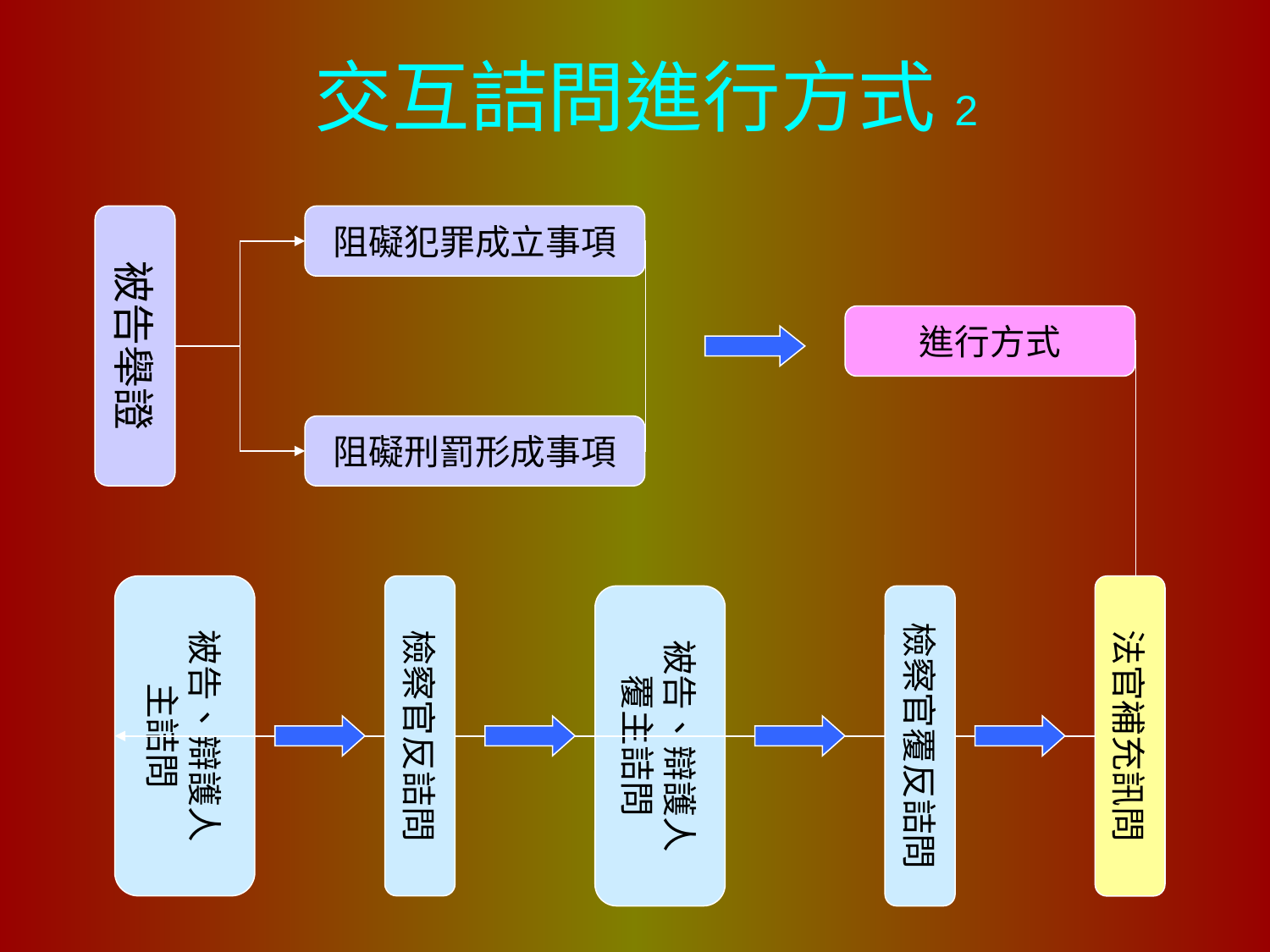

交互詰問進行方式2
被告舉證
阻礙犯罪成立事項
進行方式

阻礙刑罰形成事項
被告、辯護人
主詰問
檢察官反詰問
法官補充訊問
被告、辯護人
覆主詰問
檢察官覆反詰問